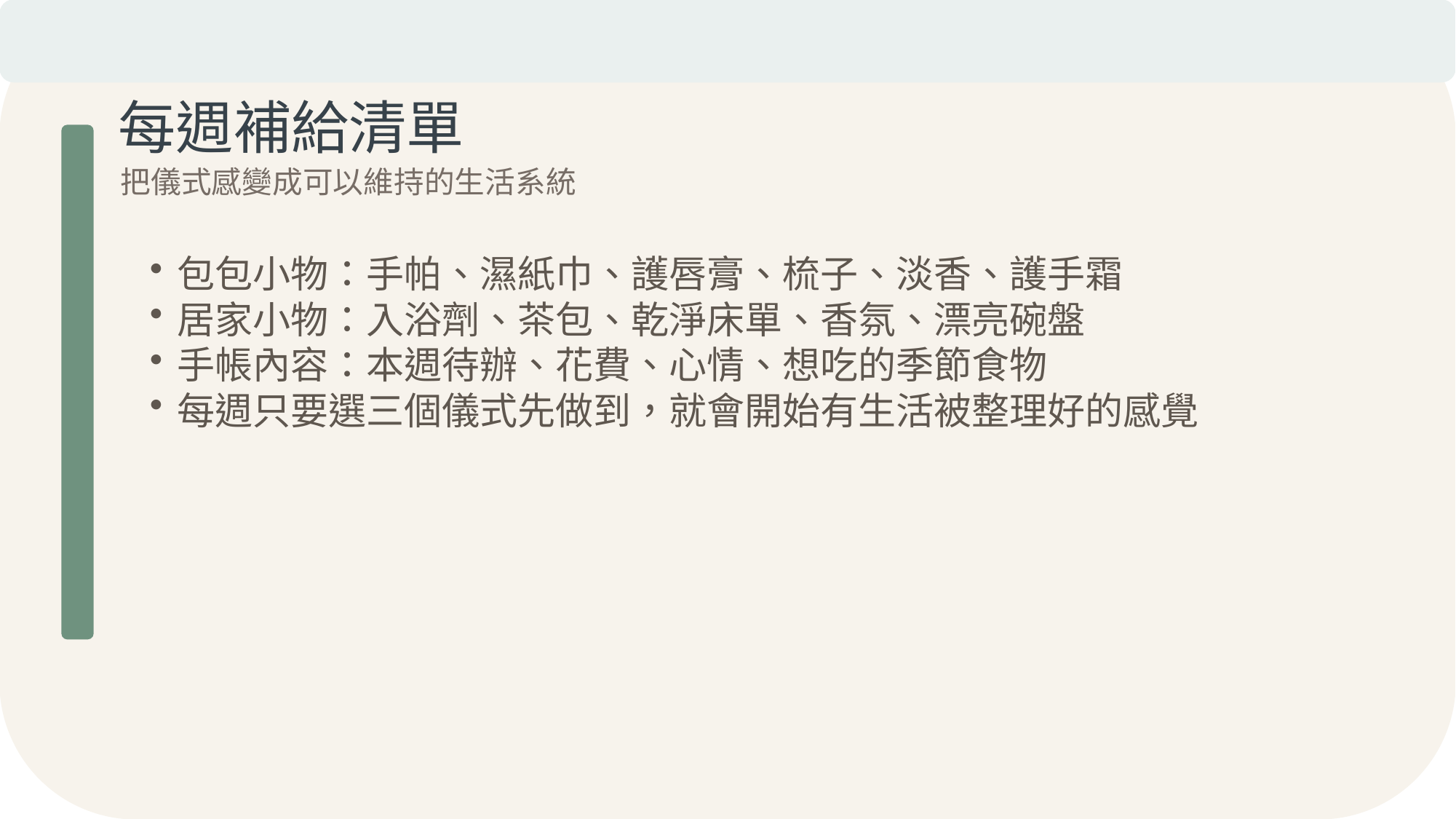

每週補給清單

把儀式感變成可以維持的生活系統
包包小物：手帕、濕紙巾、護唇膏、梳子、淡香、護手霜
居家小物：入浴劑、茶包、乾淨床單、香氛、漂亮碗盤
手帳內容：本週待辦、花費、心情、想吃的季節食物
每週只要選三個儀式先做到，就會開始有生活被整理好的感覺